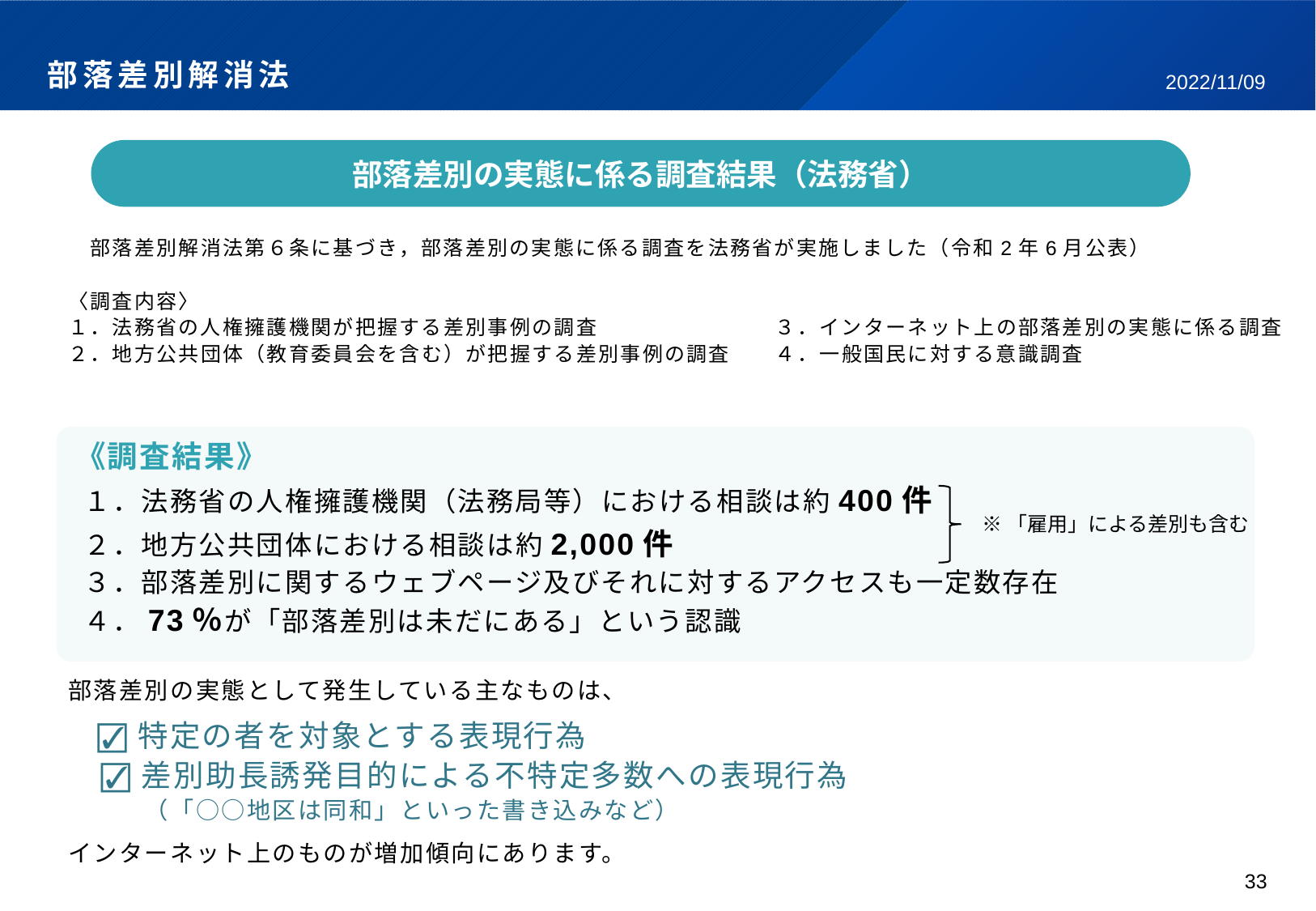

# 部落差別解消法
2022/11/09
部落差別の実態に係る調査結果（法務省）
　部落差別解消法第６条に基づき，部落差別の実態に係る調査を法務省が実施しました（令和2年6月公表）

〈調査内容〉
１．法務省の人権擁護機関が把握する差別事例の調査　　　　　　　　３．インターネット上の部落差別の実態に係る調査
２．地方公共団体（教育委員会を含む）が把握する差別事例の調査　　４．一般国民に対する意識調査

《調査結果》
１．法務省の人権擁護機関（法務局等）における相談は約400件
２．地方公共団体における相談は約2,000件
３．部落差別に関するウェブページ及びそれに対するアクセスも一定数存在
４．73％が「部落差別は未だにある」という認識

※「雇用」による差別も含む
部落差別の実態として発生している主なものは、

　☑ 特定の者を対象とする表現行為
　☑ 差別助長誘発目的による不特定多数への表現行為
　　　（「○○地区は同和」といった書き込みなど）

インターネット上のものが増加傾向にあります。
33